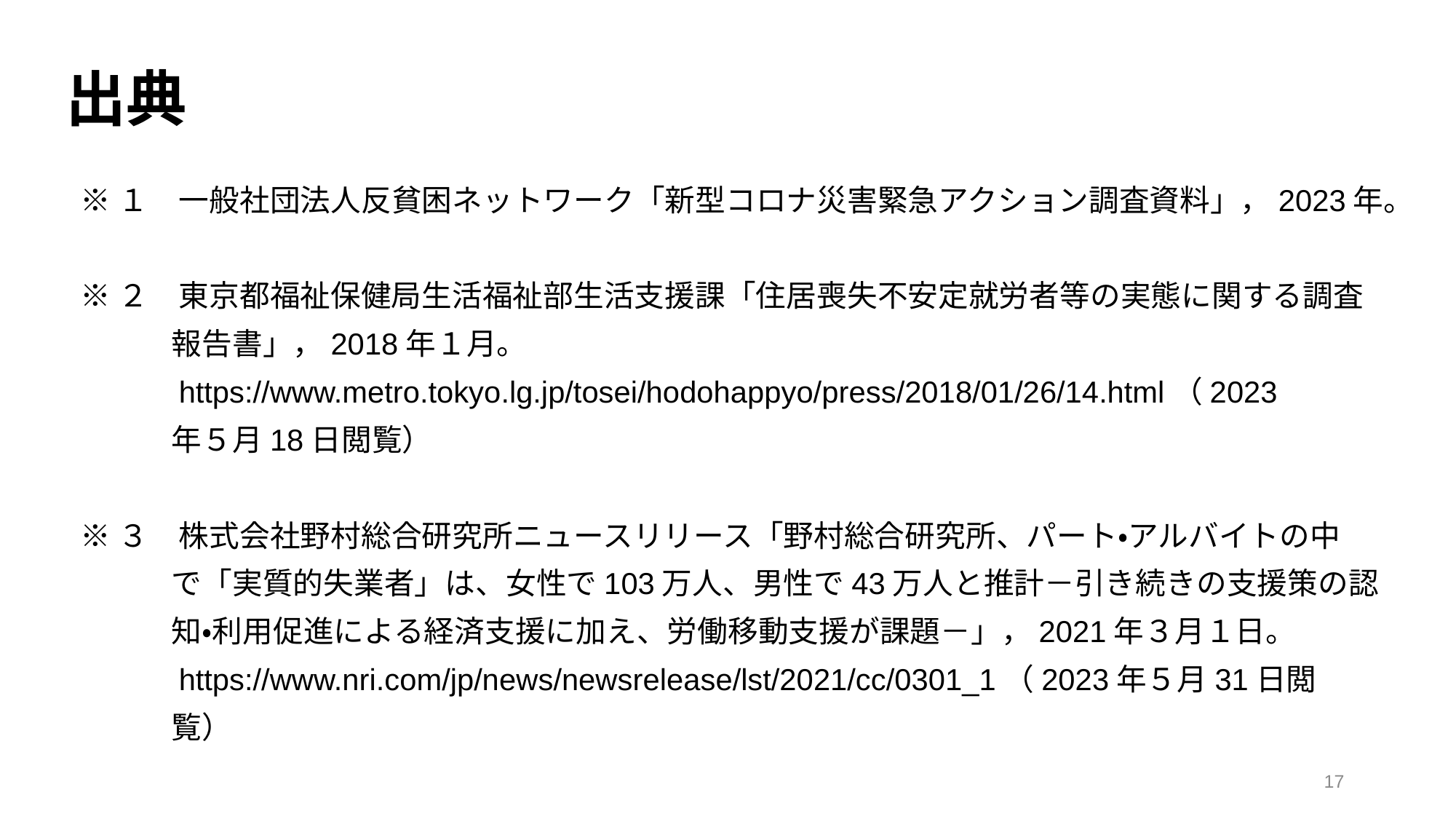

出典
※１　一般社団法人反貧困ネットワーク「新型コロナ災害緊急アクション調査資料」，2023年。

※２　東京都福祉保健局生活福祉部生活支援課「住居喪失不安定就労者等の実態に関する調査
　　　報告書」，2018年１月。
　　　https://www.metro.tokyo.lg.jp/tosei/hodohappyo/press/2018/01/26/14.html（2023
　　　年５月18日閲覧）

※３　株式会社野村総合研究所ニュースリリース「野村総合研究所、パート・アルバイトの中
　　　で「実質的失業者」は、女性で103万人、男性で43万人と推計－引き続きの支援策の認
　　　知・利用促進による経済支援に加え、労働移動支援が課題－」，2021年３月１日。
　　　https://www.nri.com/jp/news/newsrelease/lst/2021/cc/0301_1（2023年５月31日閲
　　　覧）

17